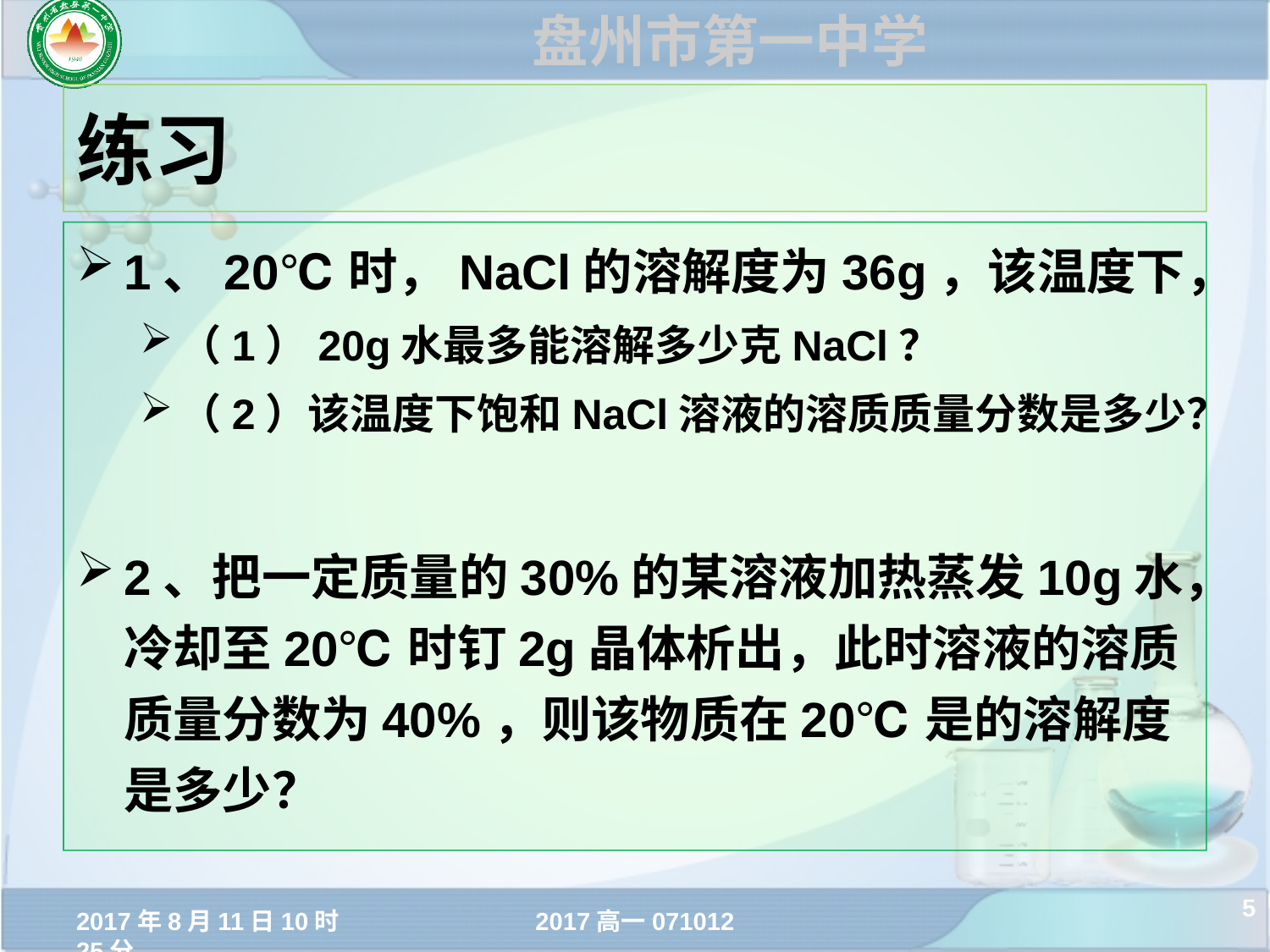

# 练习
1、20℃时，NaCl的溶解度为36g，该温度下，
（1）20g水最多能溶解多少克NaCl？
（2）该温度下饱和NaCl溶液的溶质质量分数是多少？

2、把一定质量的30%的某溶液加热蒸发10g水，冷却至20℃时钉2g晶体析出，此时溶液的溶质质量分数为40%，则该物质在20℃是的溶解度是多少？
5
2017年8月11日10时25分
2017高一071012